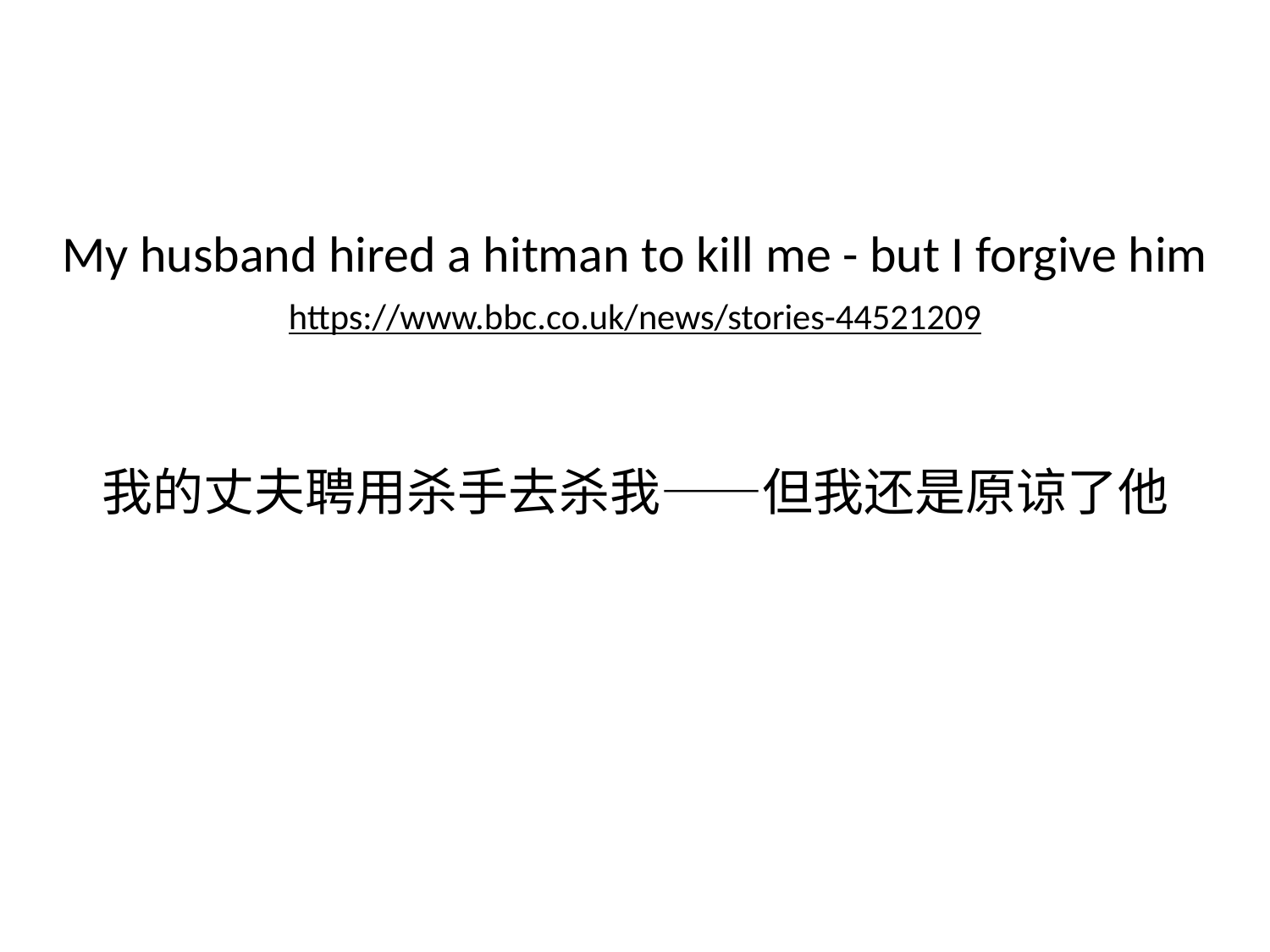

# My husband hired a hitman to kill me - but I forgive him https://www.bbc.co.uk/news/stories-44521209 我的丈夫聘用杀手去杀我——但我还是原谅了他